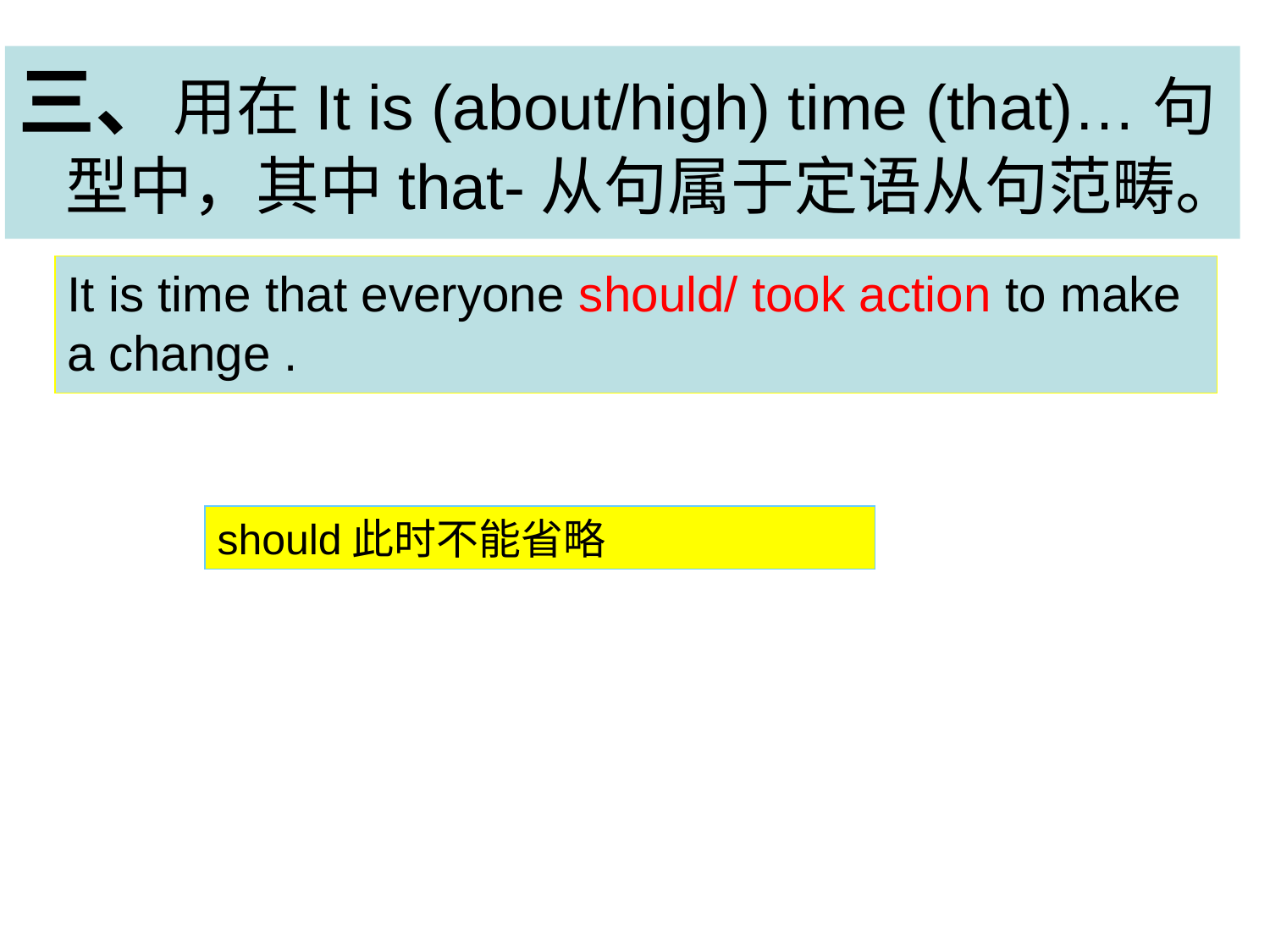

三、用在It is (about/high) time (that)…句型中，其中that-从句属于定语从句范畴。

五 定语从句
It is time that everyone should/ took action to make a change .

should此时不能省略